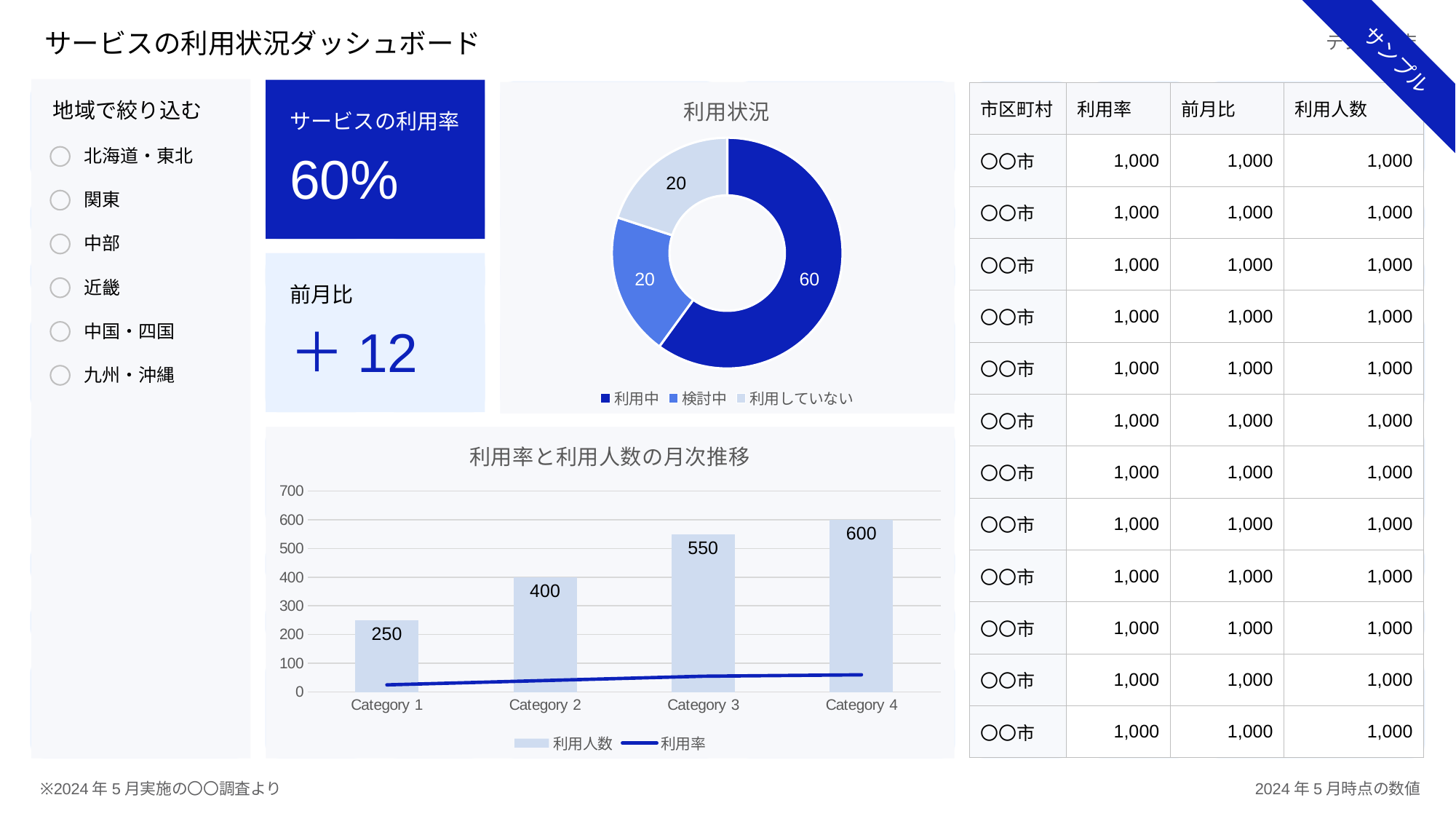

サービスの利用状況ダッシュボード
デジタル庁
サンプル

地域で絞り込む
北海道・東北

関東

中部

近畿

中国・四国

九州・沖縄

サービスの利用率
60%

### Chart: 利用状況

| Category | Sales |
|---|---|
| 利用中 | 60.0 |
| 検討中 | 20.0 |
| 利用していない | 20.0 |
| 市区町村 | 利用率 | 前月比 | 利用人数 |
| --- | --- | --- | --- |
| 〇〇市 | 1,000 | 1,000 | 1,000 |
| 〇〇市 | 1,000 | 1,000 | 1,000 |
| 〇〇市 | 1,000 | 1,000 | 1,000 |
| 〇〇市 | 1,000 | 1,000 | 1,000 |
| 〇〇市 | 1,000 | 1,000 | 1,000 |
| 〇〇市 | 1,000 | 1,000 | 1,000 |
| 〇〇市 | 1,000 | 1,000 | 1,000 |
| 〇〇市 | 1,000 | 1,000 | 1,000 |
| 〇〇市 | 1,000 | 1,000 | 1,000 |
| 〇〇市 | 1,000 | 1,000 | 1,000 |
| 〇〇市 | 1,000 | 1,000 | 1,000 |
| 〇〇市 | 1,000 | 1,000 | 1,000 |

前月比
＋12

### Chart: 利用率と利用人数の月次推移

| Category | 利用人数 | 利用率 |
|---|---|---|
| Category 1 | 250.0 | 25.0 |
| Category 2 | 400.0 | 40.0 |
| Category 3 | 550.0 | 55.0 |
| Category 4 | 600.0 | 60.0 |
※2024年5月実施の〇〇調査より
2024年5月時点の数値